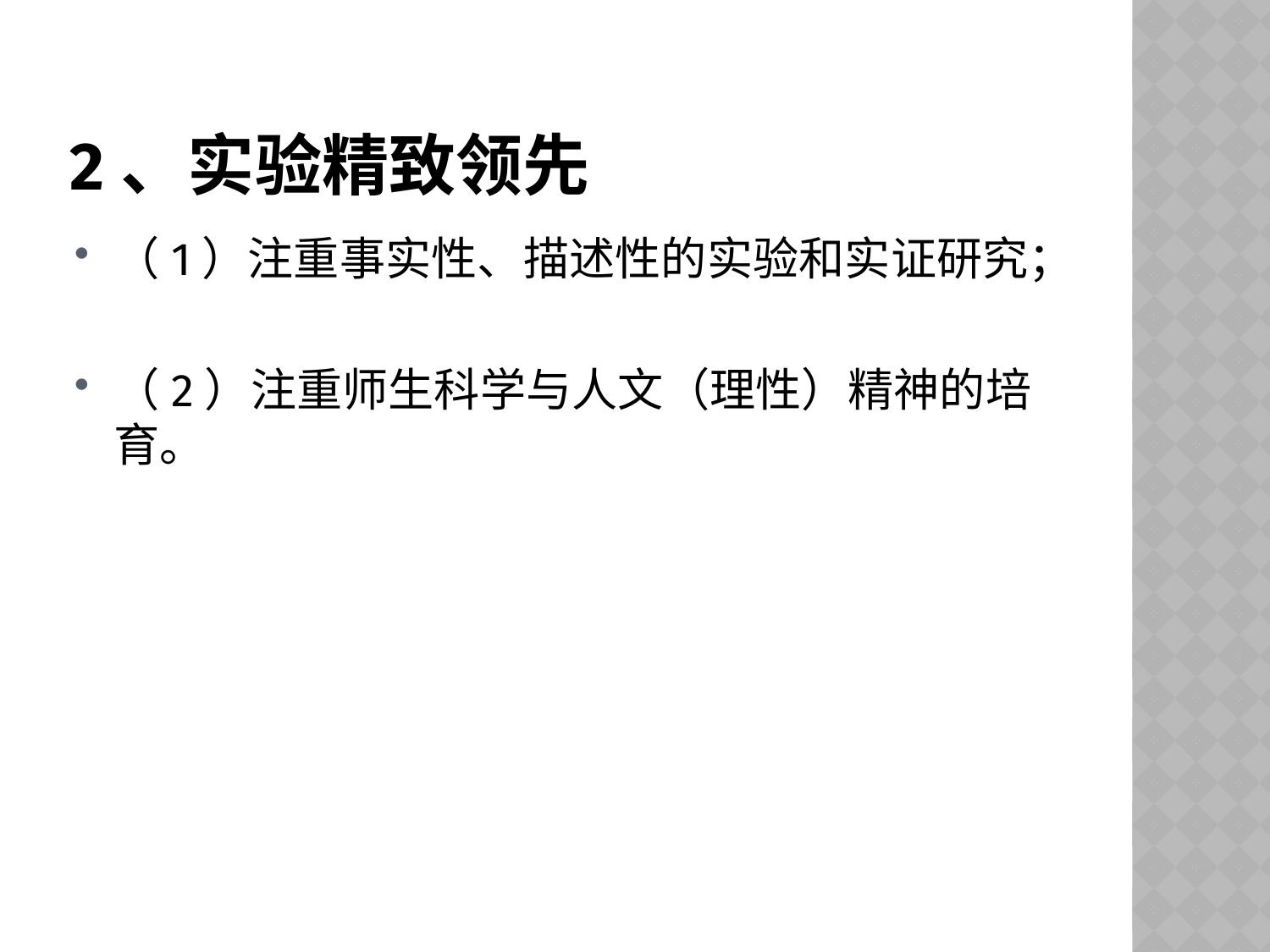

# 2、实验精致领先
（1）注重事实性、描述性的实验和实证研究；

（2）注重师生科学与人文（理性）精神的培育。